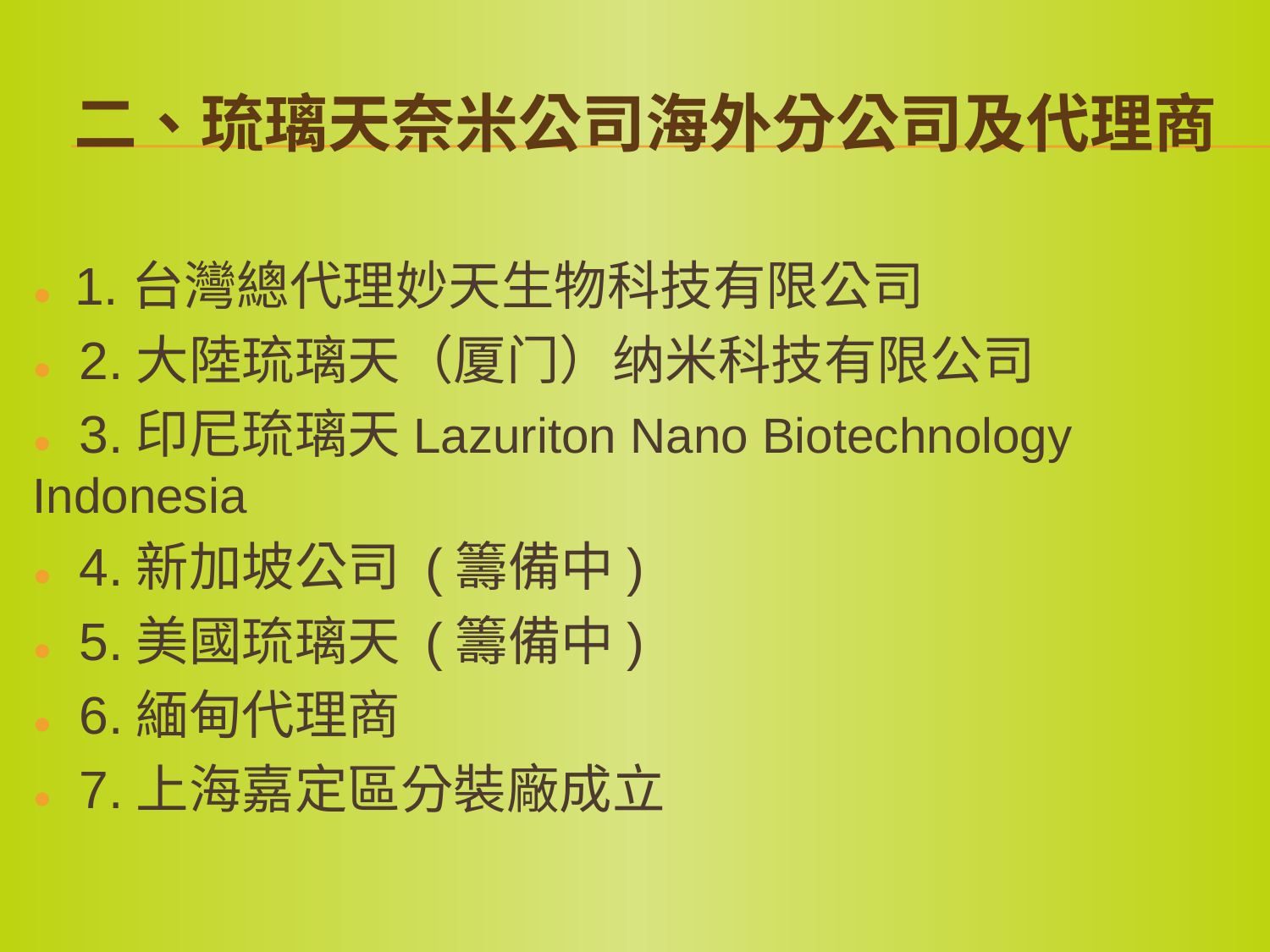

# 二、琉璃天奈米公司海外分公司及代理商
●  1.台灣總代理妙天生物科技有限公司
●  2.大陸琉璃天（厦门）纳米科技有限公司
●  3.印尼琉璃天Lazuriton Nano Biotechnology Indonesia
●  4.新加坡公司 (籌備中)
●  5.美國琉璃天 (籌備中)
●  6.緬甸代理商
●  7.上海嘉定區分裝廠成立